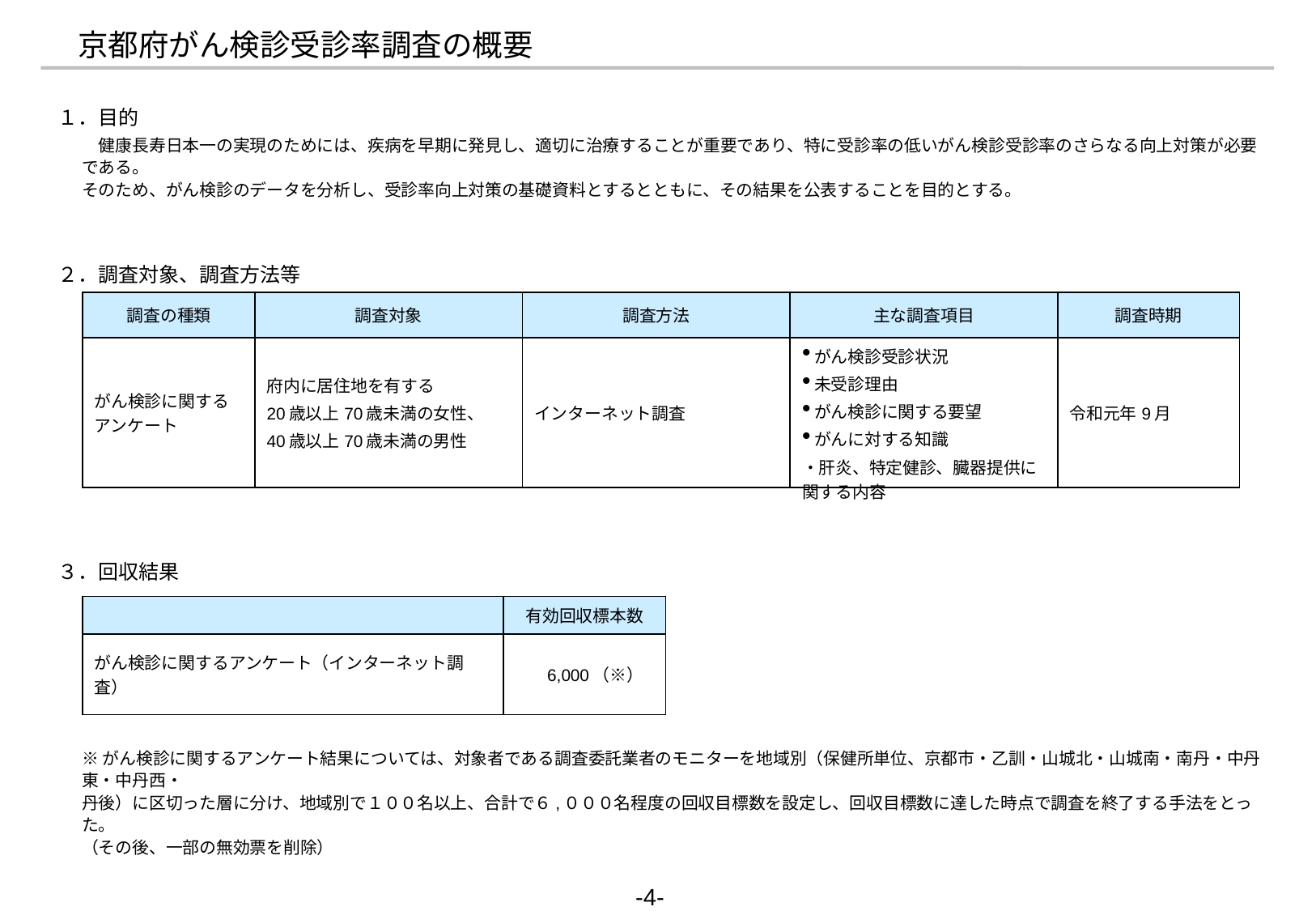

# 京都府がん検診受診率調査の概要
１．目的
	　健康長寿日本一の実現のためには、疾病を早期に発見し、適切に治療することが重要であり、特に受診率の低いがん検診受診率のさらなる向上対策が必要である。
そのため、がん検診のデータを分析し、受診率向上対策の基礎資料とするとともに、その結果を公表することを目的とする。

２．調査対象、調査方法等

３．回収結果

	※がん検診に関するアンケート結果については、対象者である調査委託業者のモニターを地域別（保健所単位、京都市・乙訓・山城北・山城南・南丹・中丹東・中丹西・
丹後）に区切った層に分け、地域別で１００名以上、合計で６,０００名程度の回収目標数を設定し、回収目標数に達した時点で調査を終了する手法をとった。
（その後、一部の無効票を削除）
| 調査の種類 | 調査対象 | 調査方法 | 主な調査項目 | 調査時期 |
| --- | --- | --- | --- | --- |
| がん検診に関する アンケート | 府内に居住地を有する 20歳以上70歳未満の女性、 40歳以上70歳未満の男性 | インターネット調査 | がん検診受診状況 未受診理由 がん検診に関する要望 がんに対する知識 ・肝炎、特定健診、臓器提供に関する内容 | 令和元年9月 |
|  | 有効回収標本数 |
| --- | --- |
| がん検診に関するアンケート（インターネット調査） | 6,000（※） |
-4-